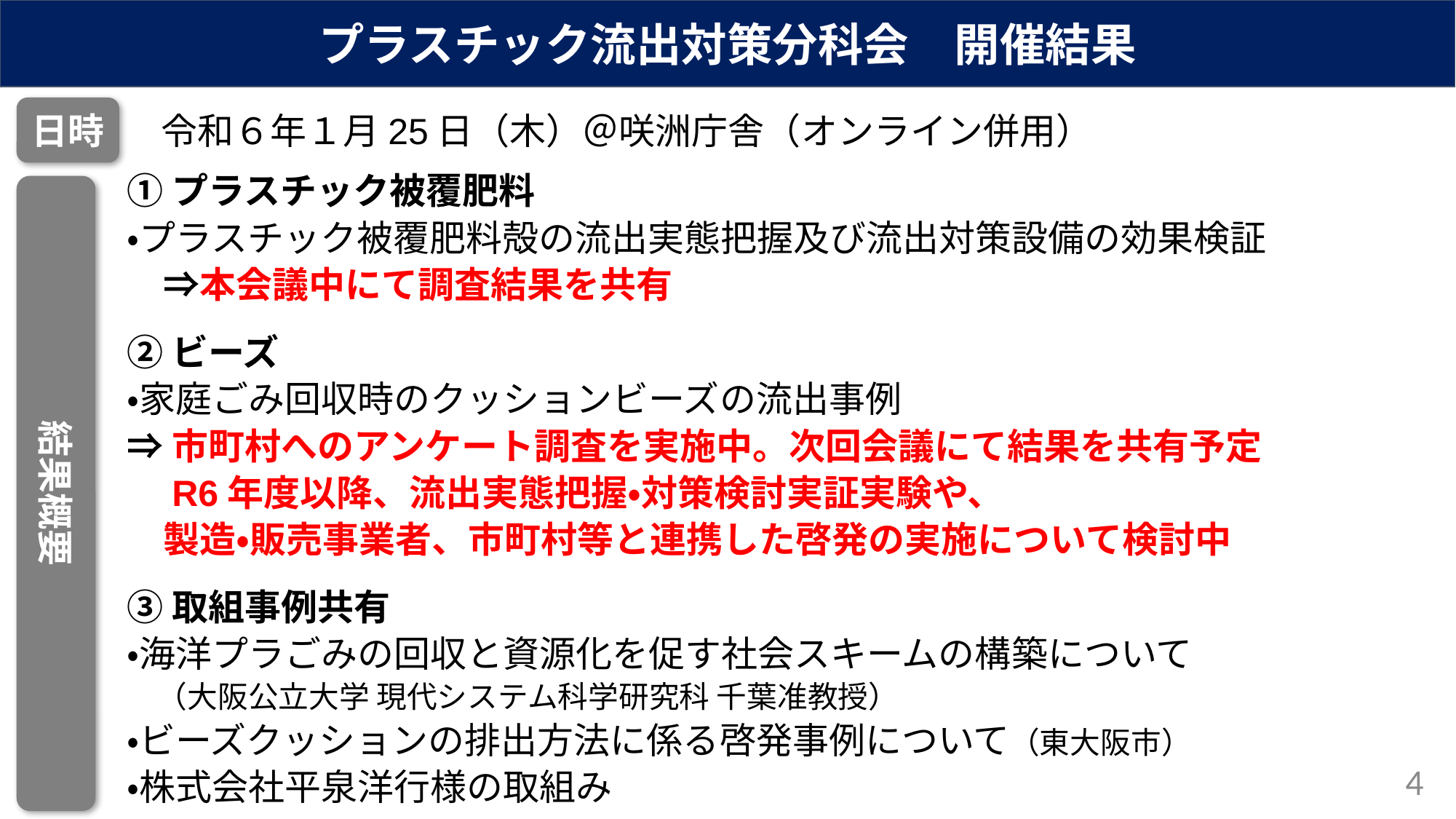

プラスチック流出対策分科会　開催結果
日時
令和６年１月25日（木）＠咲洲庁舎（オンライン併用）
①プラスチック被覆肥料
・プラスチック被覆肥料殻の流出実態把握及び流出対策設備の効果検証
　⇒本会議中にて調査結果を共有

②ビーズ
・家庭ごみ回収時のクッションビーズの流出事例
⇒市町村へのアンケート調査を実施中。次回会議にて結果を共有予定
　R6年度以降、流出実態把握・対策検討実証実験や、
　製造・販売事業者、市町村等と連携した啓発の実施について検討中

③取組事例共有
・海洋プラごみの回収と資源化を促す社会スキームの構築について
　（大阪公立大学 現代システム科学研究科 千葉准教授）
・ビーズクッションの排出方法に係る啓発事例について（東大阪市）
・株式会社平泉洋行様の取組み
結果概要
4